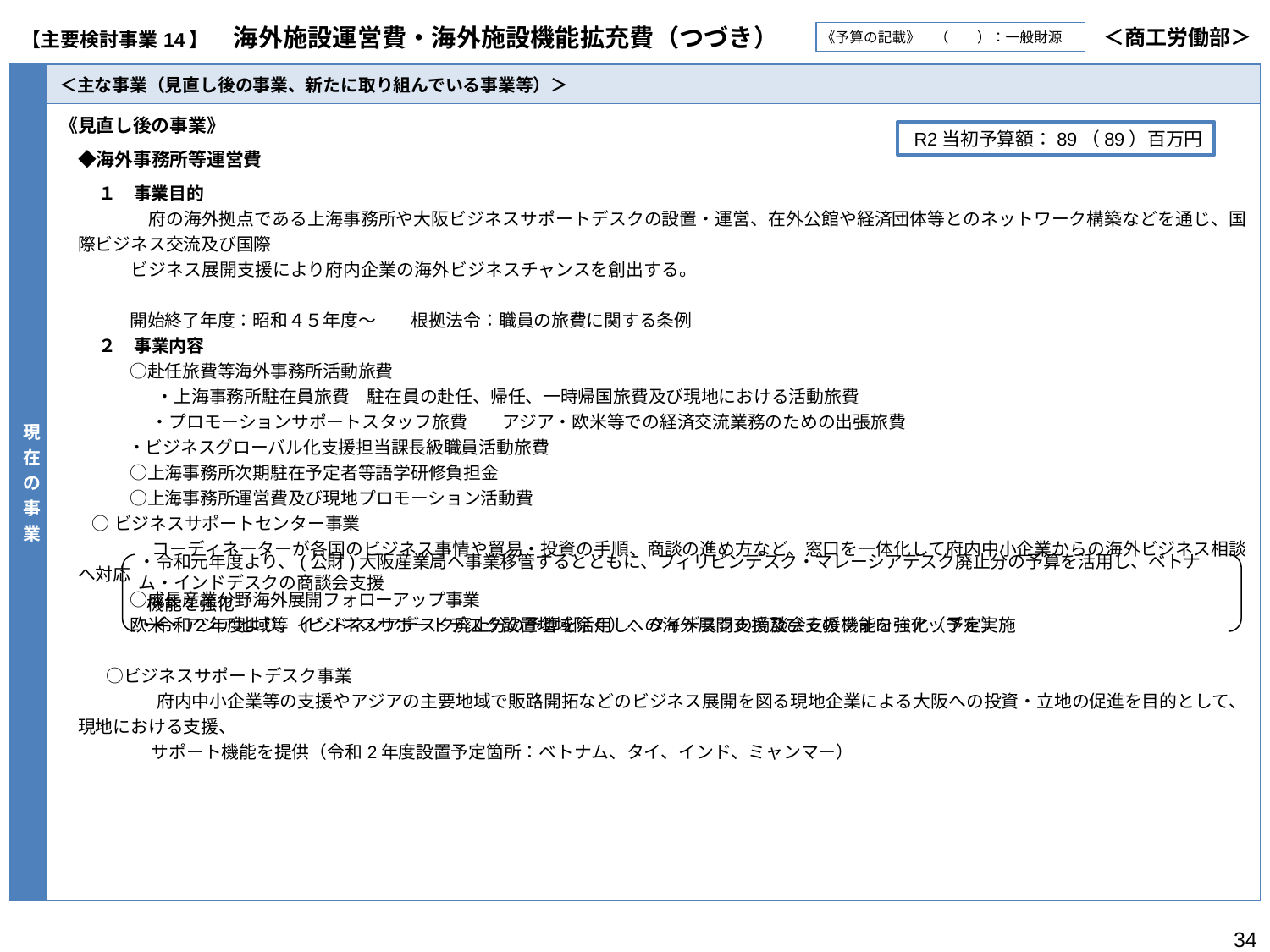

| 【主要検討事業14】　海外施設運営費・海外施設機能拡充費（つづき） | ＜商工労働部＞ |
| --- | --- |
《予算の記載》　（　　）：一般財源
| 現在の事業 | ＜主な事業（見直し後の事業、新たに取り組んでいる事業等）＞ |
| --- | --- |
|  | 《見直し後の事業》 　◆海外事務所等運営費 　　 １　事業目的　　　　　　　　　　　　　　　　　　　　　　　　　　　　　　　　　　　　　　　　　　　　　　　　　 　　　　　府の海外拠点である上海事務所や大阪ビジネスサポートデスクの設置・運営、在外公館や経済団体等とのネットワーク構築などを通じ、国際ビジネス交流及び国際 　　　　ビジネス展開支援により府内企業の海外ビジネスチャンスを創出する。　　　　　　　　　　　　　　　　　　　　　　　　　　　　　　　　　　　　　　　　　　　　　 　　　　　　　　　　　　　　　　　　　　　　　　　　　　　　　　　　 　　　　開始終了年度：昭和４５年度～　　根拠法令：職員の旅費に関する条例 　　 ２　事業内容 　　　　○赴任旅費等海外事務所活動旅費 　　　　　・上海事務所駐在員旅費　駐在員の赴任、帰任、一時帰国旅費及び現地における活動旅費 　　　　　 ・プロモーションサポートスタッフ旅費　　アジア・欧米等での経済交流業務のための出張旅費 　　 ・ビジネスグローバル化支援担当課長級職員活動旅費 　　　　○上海事務所次期駐在予定者等語学研修負担金 　　　　○上海事務所運営費及び現地プロモーション活動費 ○ビジネスサポートセンター事業　　　　　　　　　　　　　　　　　　　　　　　　　　　　　　　　　　 　　　　　 コーディネーターが各国のビジネス事情や貿易・投資の手順、商談の進め方など、窓口を一体化して府内中小企業からの海外ビジネス相談へ対応 　　　　○成長産業分野海外展開フォローアップ事業　　　　　　　　　　　　　　　　　　　　　　　　　　　　　　　 　　 欧米・アジア地域等（ビジネスサポートデスク設置地域除く）への海外展開支援及びそのフォローアップを実施　　　　　　　　　　　　　　 　 ○ビジネスサポートデスク事業　　　　　　　　　　　　　　　　　　　　　　　　　　　　　　　　　　　　　 　　　　　府内中小企業等の支援やアジアの主要地域で販路開拓などのビジネス展開を図る現地企業による大阪への投資・立地の促進を目的として、現地における支援、 　　　　　 サポート機能を提供（令和2年度設置予定箇所：ベトナム、タイ、インド、ミャンマー） |
R2当初予算額：89（89）百万円

・令和元年度より、(公財)大阪産業局へ事業移管するとともに、フィリピンデスク・マレーシアデスク廃止分の予算を活用し、ベトナム・インドデスクの商談会支援
 機能を強化
・令和2年度より、インドネシアデスク廃止分の予算を活用し、タイデスクの商談会支援機能を強化（予定）
34